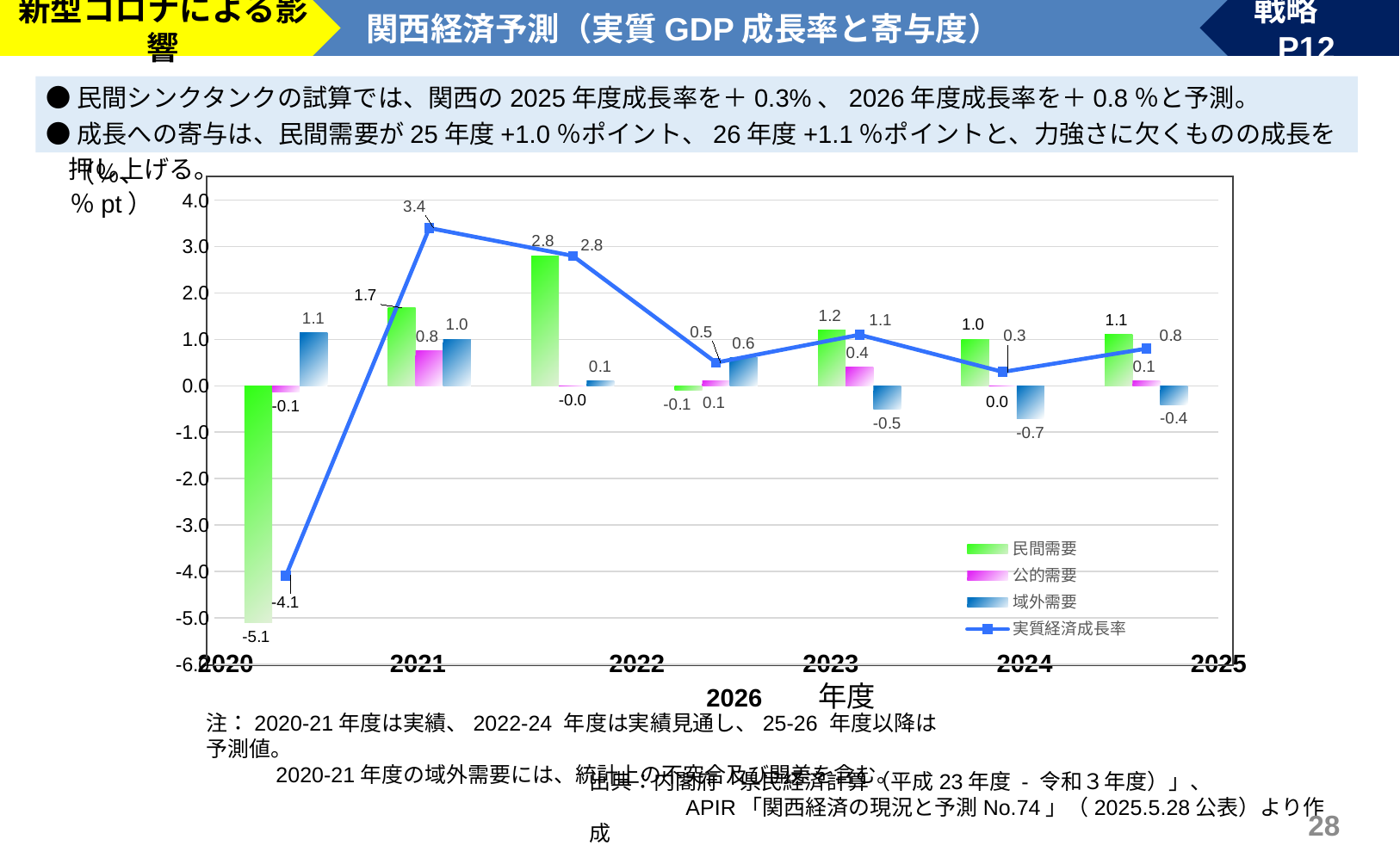

新型コロナによる影響
関西経済予測（実質GDP成長率と寄与度）
戦略　P12
●民間シンクタンクの試算では、関西の2025年度成長率を＋0.3%、2026年度成長率を＋0.8％と予測。
●成長への寄与は、民間需要が25年度+1.0％ポイント、26年度+1.1％ポイントと、力強さに欠くものの成長を押し上げる。

### Chart:

| Category | 民間需要 | 公的需要 | 域外需要 | 実質経済成長率 |
|---|---|---|---|---|
| 2020 | -5.103372383150767 | -0.13428794943651162 | 1.142534685301072 | -4.0869328300594105 |
| 2021 | 1.6816004858666682 | 0.7522973840003806 | 0.9985724363968785 | 3.3987796773855647 |
| 2022 | 2.8 | -1e-05 | 0.1 | 2.8 |
| 2023 | -0.1 | 0.1 | 0.6 | 0.5 |
| 2024 | 1.2 | 0.4 | -0.5 | 1.1 |
| 2025 | 1.0 | 0.0 | -0.7 | 0.3 |
| 2026 | 1.1 | 0.1 | -0.4 | 0.8 |
（％、％pt）

2020 　　　　2021　　　　　　2022　　　　　2023　　　　　2024　　　　　2025　　　　　2026　　年度
注：2020-21年度は実績、2022-24 年度は実績見通し、25-26 年度以降は予測値。
　　　2020-21年度の域外需要には、統計上の不突合及び開差を含む。
出典：内閣府「県民経済計算（平成23年度 - 令和３年度）」、
　　　　 APIR「関西経済の現況と予測No.74」（2025.5.28公表）より作成
28